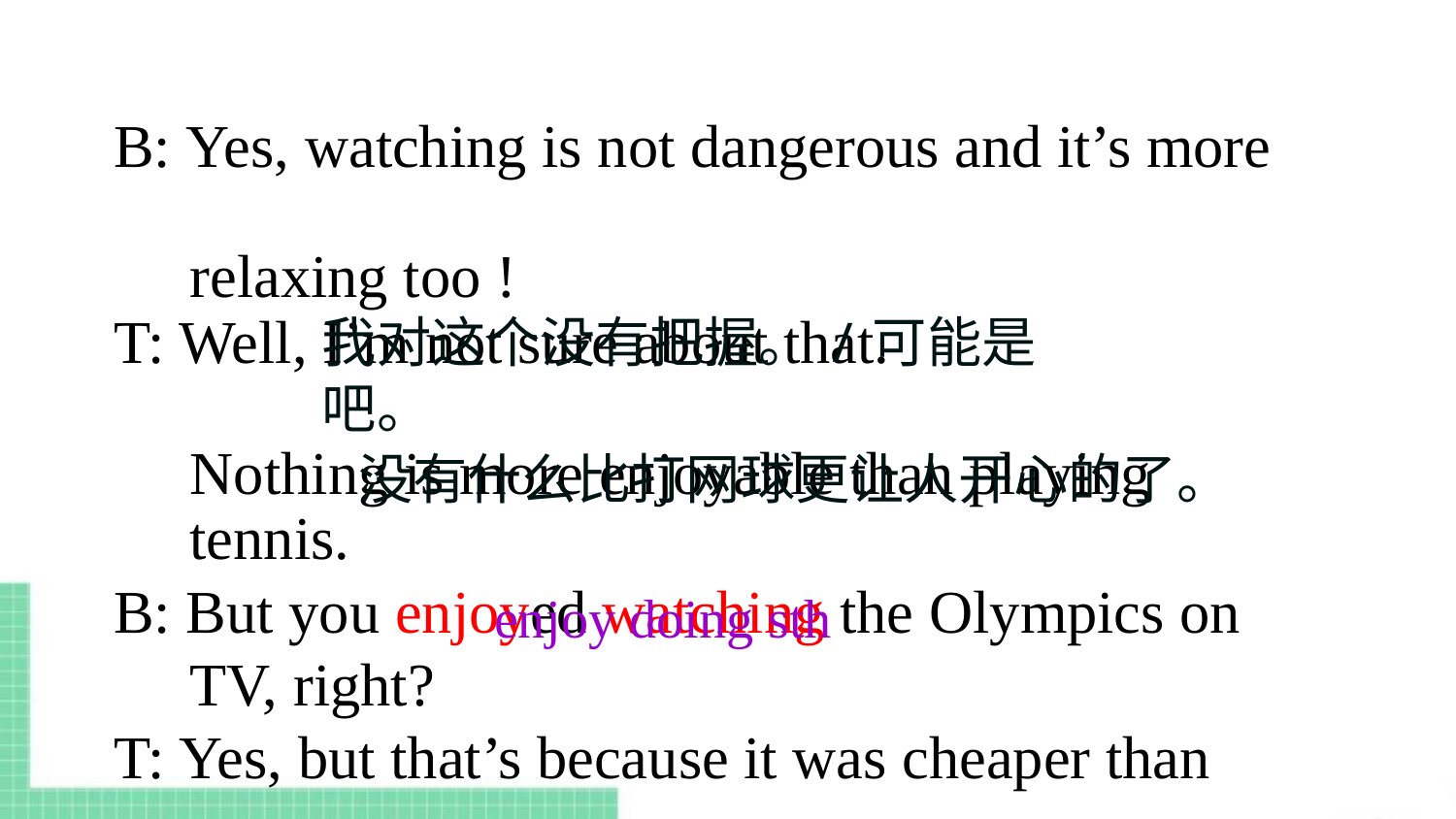

B: Yes, watching is not dangerous and it’s more
     relaxing too !
T: Well, I’m not sure about that.

     Nothing is more enjoyable than playing
     tennis.
B: But you enjoyed watching the Olympics on
     TV, right?
T: Yes, but that’s because it was cheaper than
我对这个没有把握。/可能是吧。
没有什么比打网球更让人开心的了。
enjoy doing sth